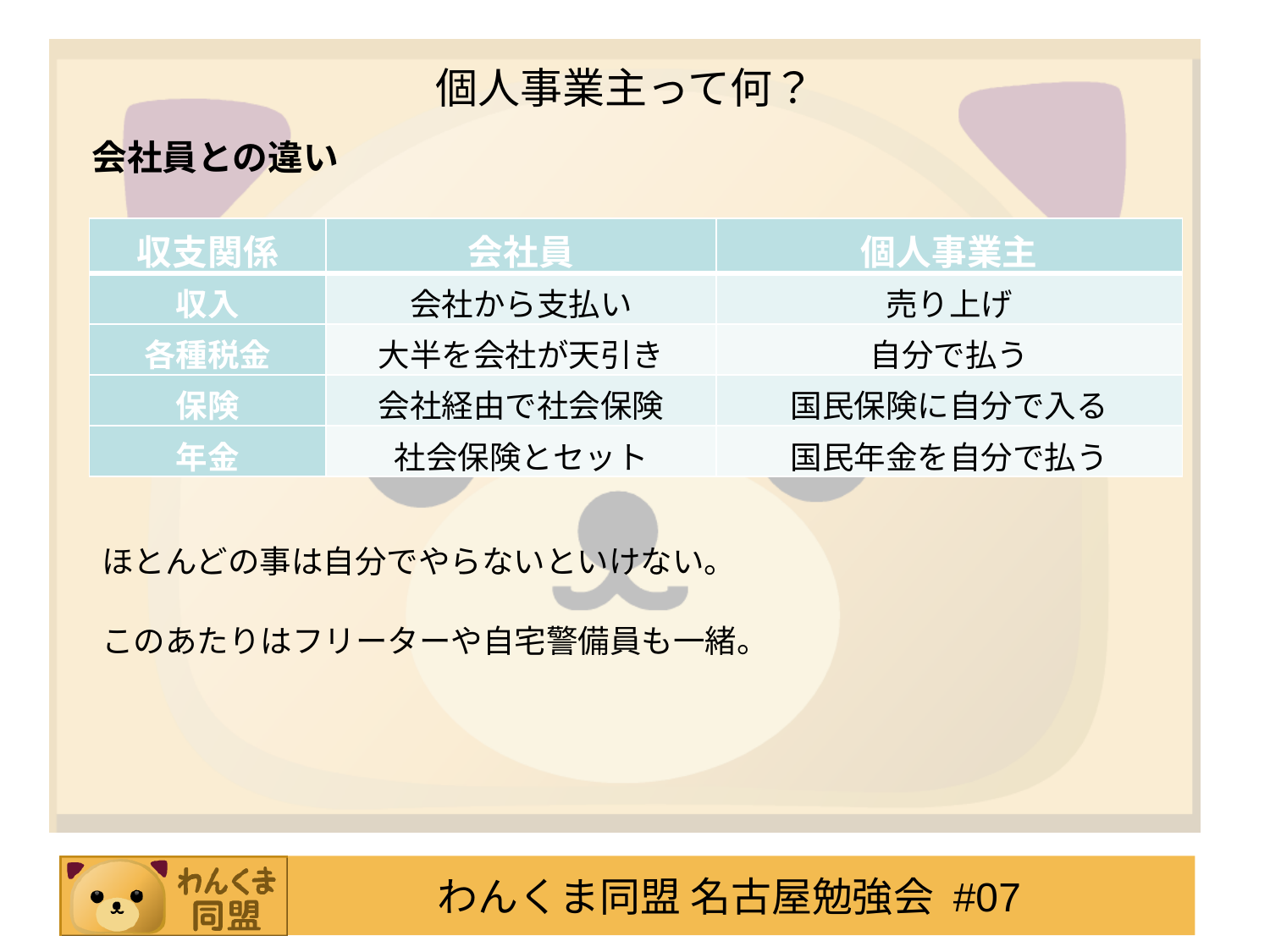

# 個人事業主って何？
会社員との違い
| 収支関係 | 会社員 | 個人事業主 |
| --- | --- | --- |
| 収入 | 会社から支払い | 売り上げ |
| 各種税金 | 大半を会社が天引き | 自分で払う |
| 保険 | 会社経由で社会保険 | 国民保険に自分で入る |
| 年金 | 社会保険とセット | 国民年金を自分で払う |
ほとんどの事は自分でやらないといけない。
このあたりはフリーターや自宅警備員も一緒。